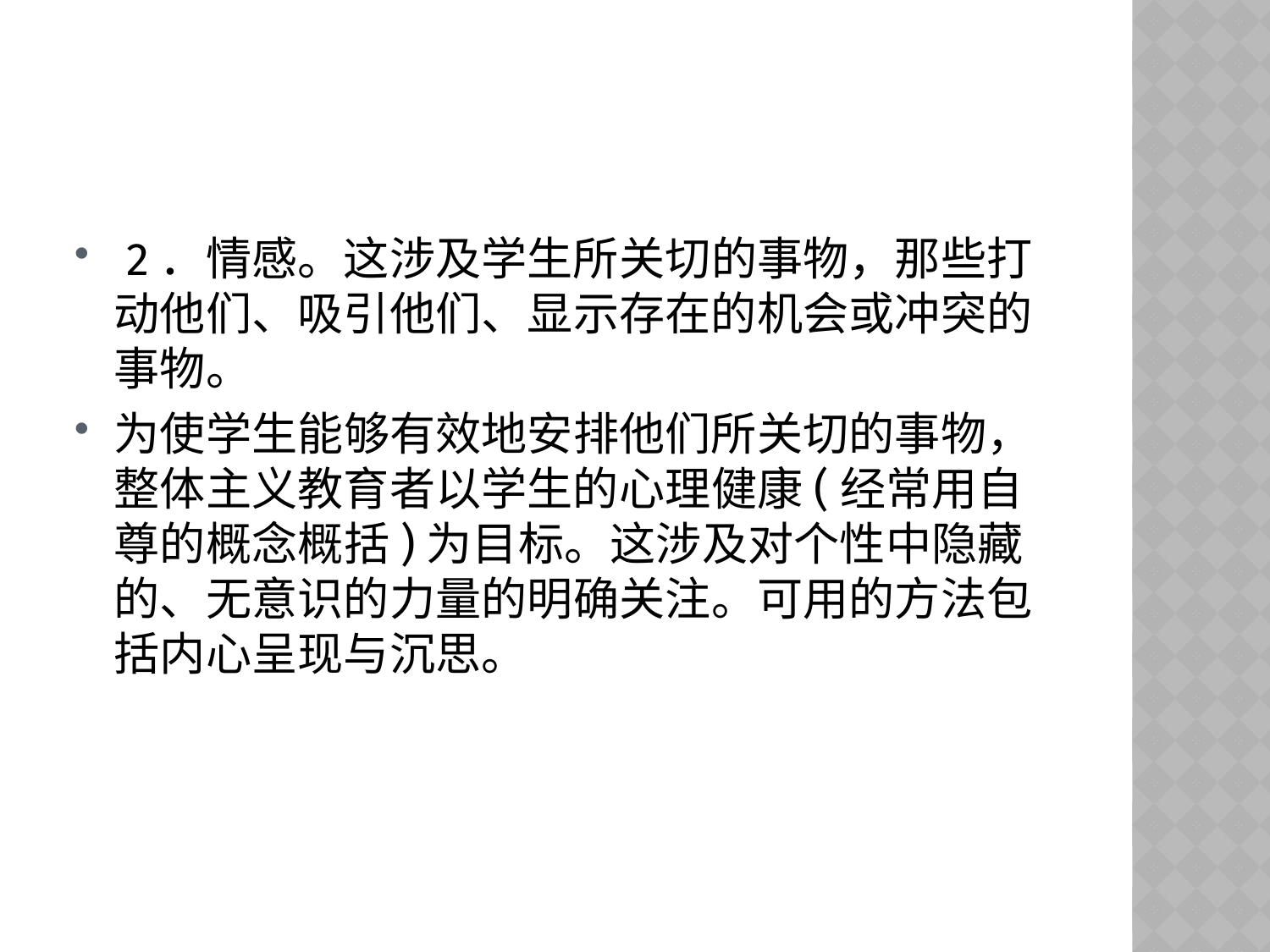

#
 2．情感。这涉及学生所关切的事物，那些打动他们、吸引他们、显示存在的机会或冲突的事物。
为使学生能够有效地安排他们所关切的事物，整体主义教育者以学生的心理健康(经常用自尊的概念概括)为目标。这涉及对个性中隐藏的、无意识的力量的明确关注。可用的方法包括内心呈现与沉思。